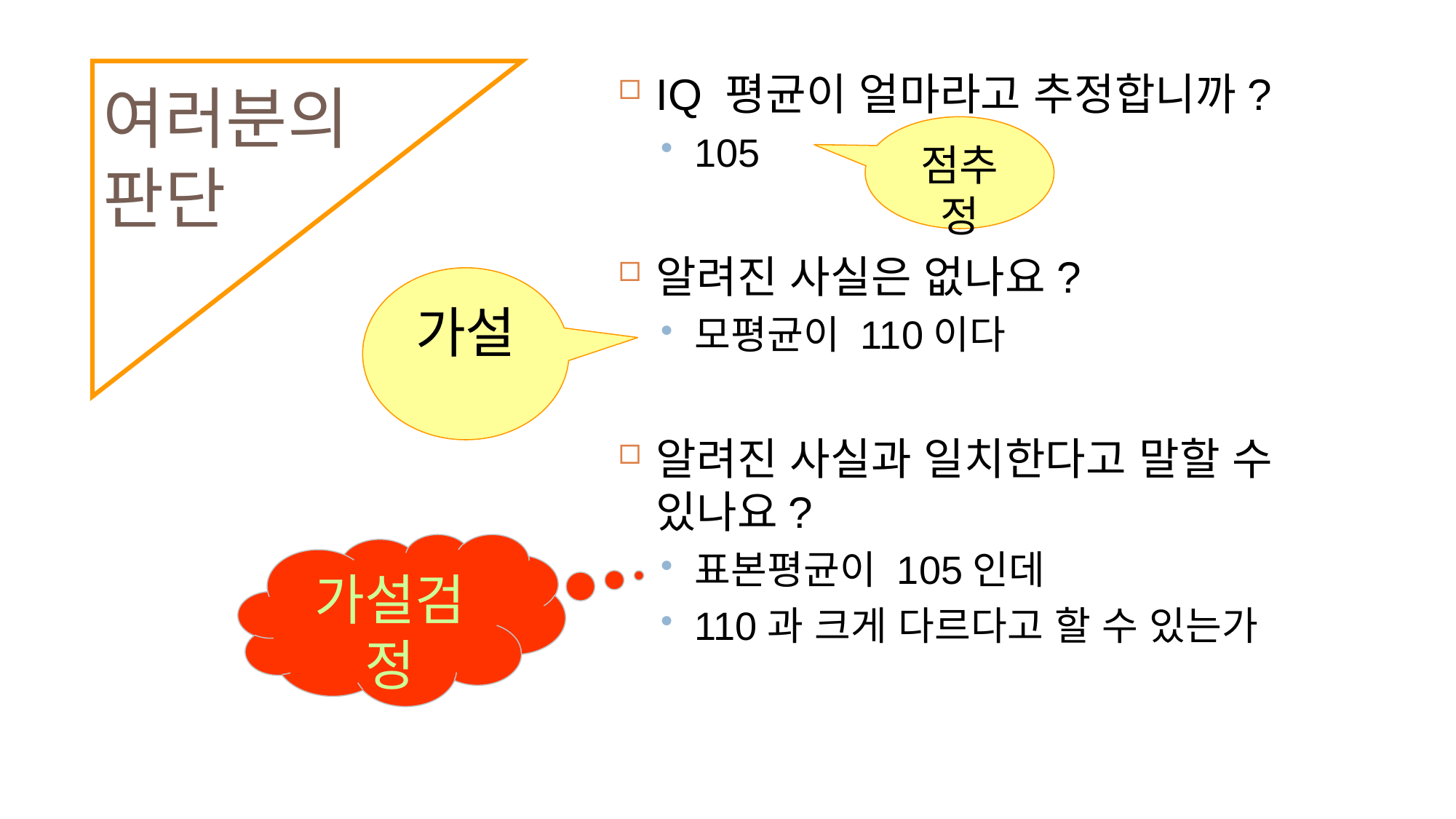

# 여러분의 판단

IQ 평균이 얼마라고 추정합니까?
105

알려진 사실은 없나요?
모평균이 110이다

알려진 사실과 일치한다고 말할 수 있나요?
표본평균이 105인데
110과 크게 다르다고 할 수 있는가

점추정
가설
가설검정